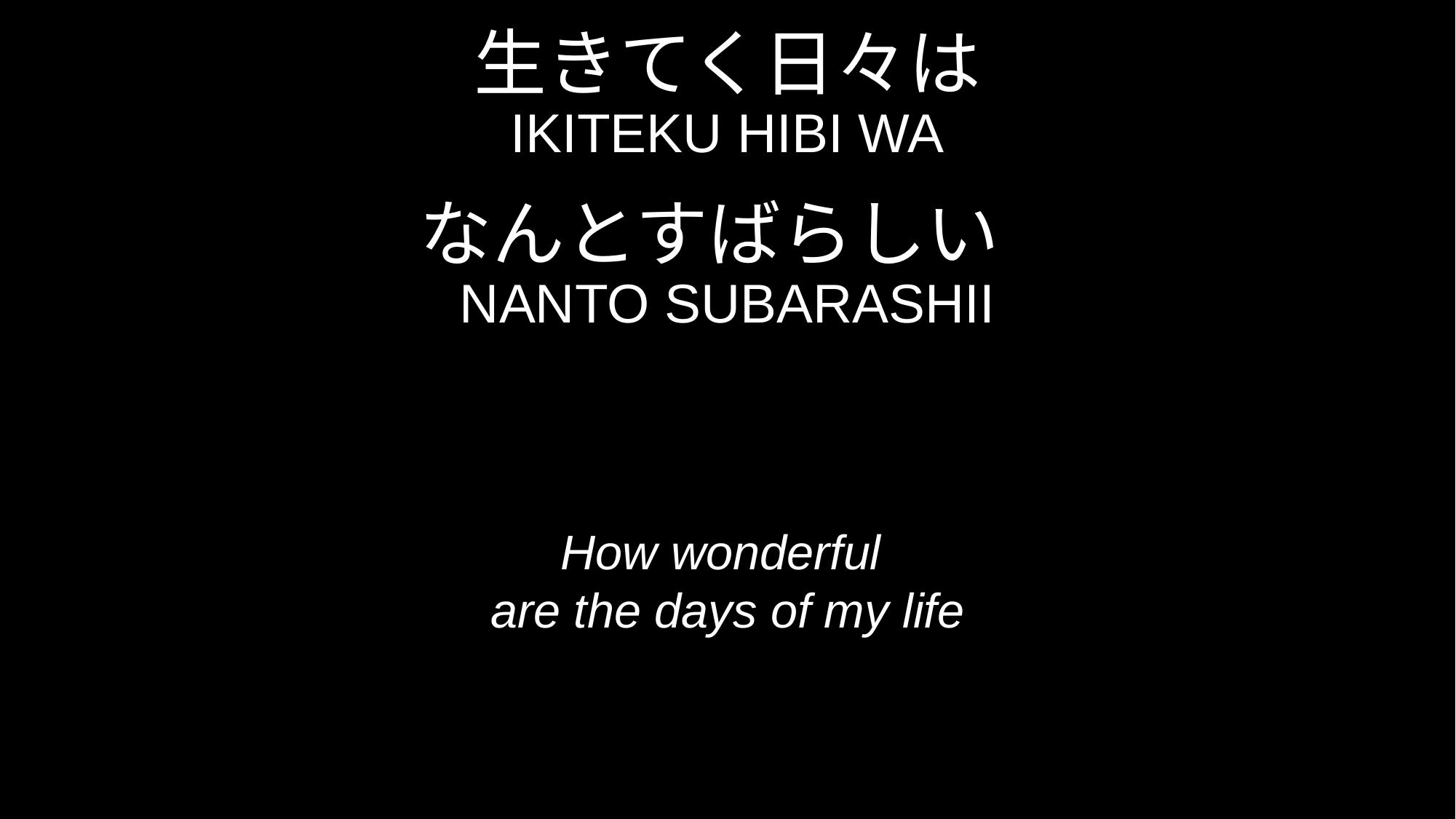

生きてく日々は
IKITEKU HIBI WA

なんとすばらしい
NANTO SUBARASHII
How wonderful
are the days of my life